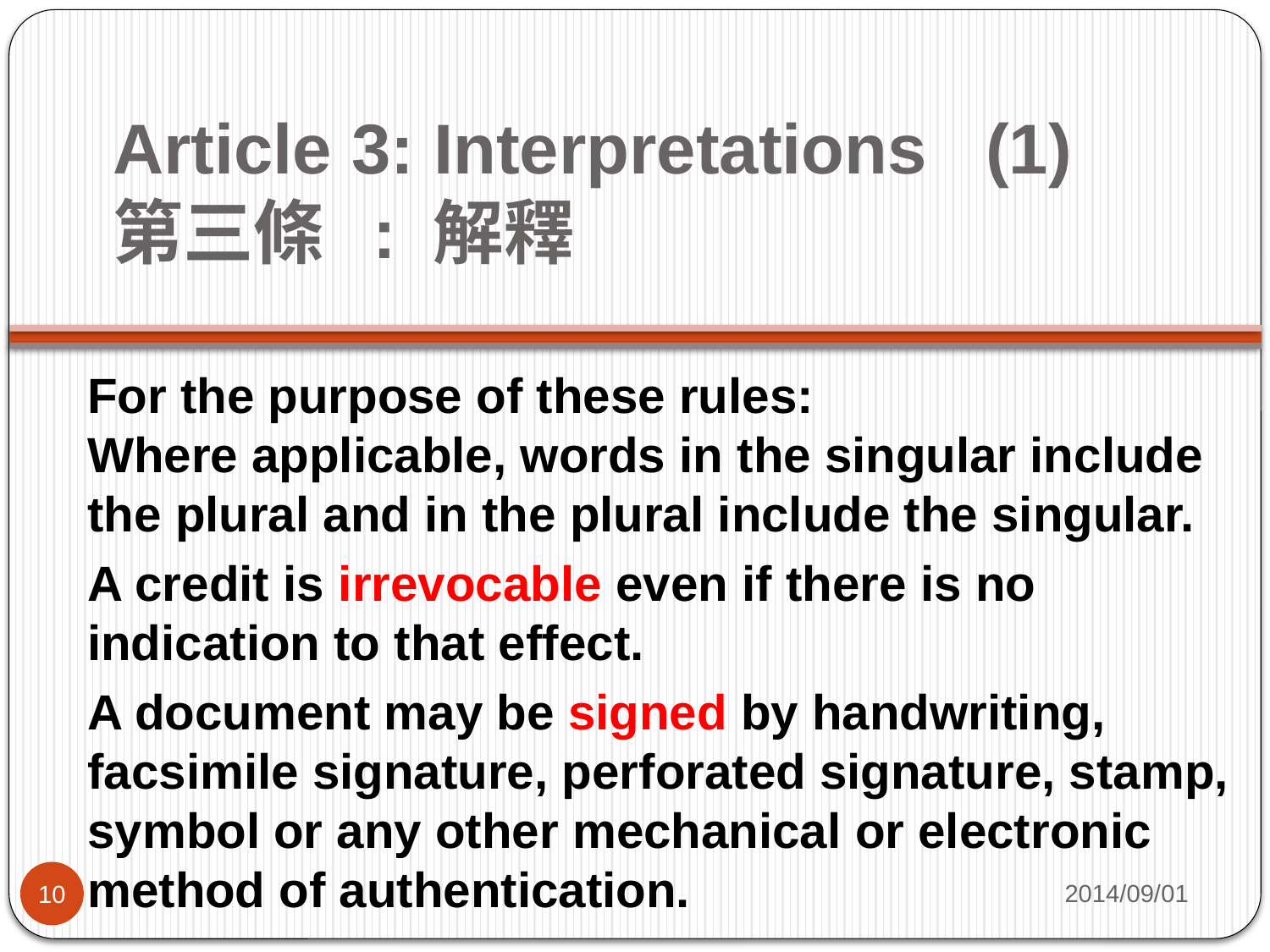

# Article 3: Interpretations   (1)   第三條  : 解釋
For the purpose of these rules:
Where applicable, words in the singular include the plural and in the plural include the singular.
A credit is irrevocable even if there is no indication to that effect.
A document may be signed by handwriting, facsimile signature, perforated signature, stamp, symbol or any other mechanical or electronic method of authentication.
2014/09/01
10